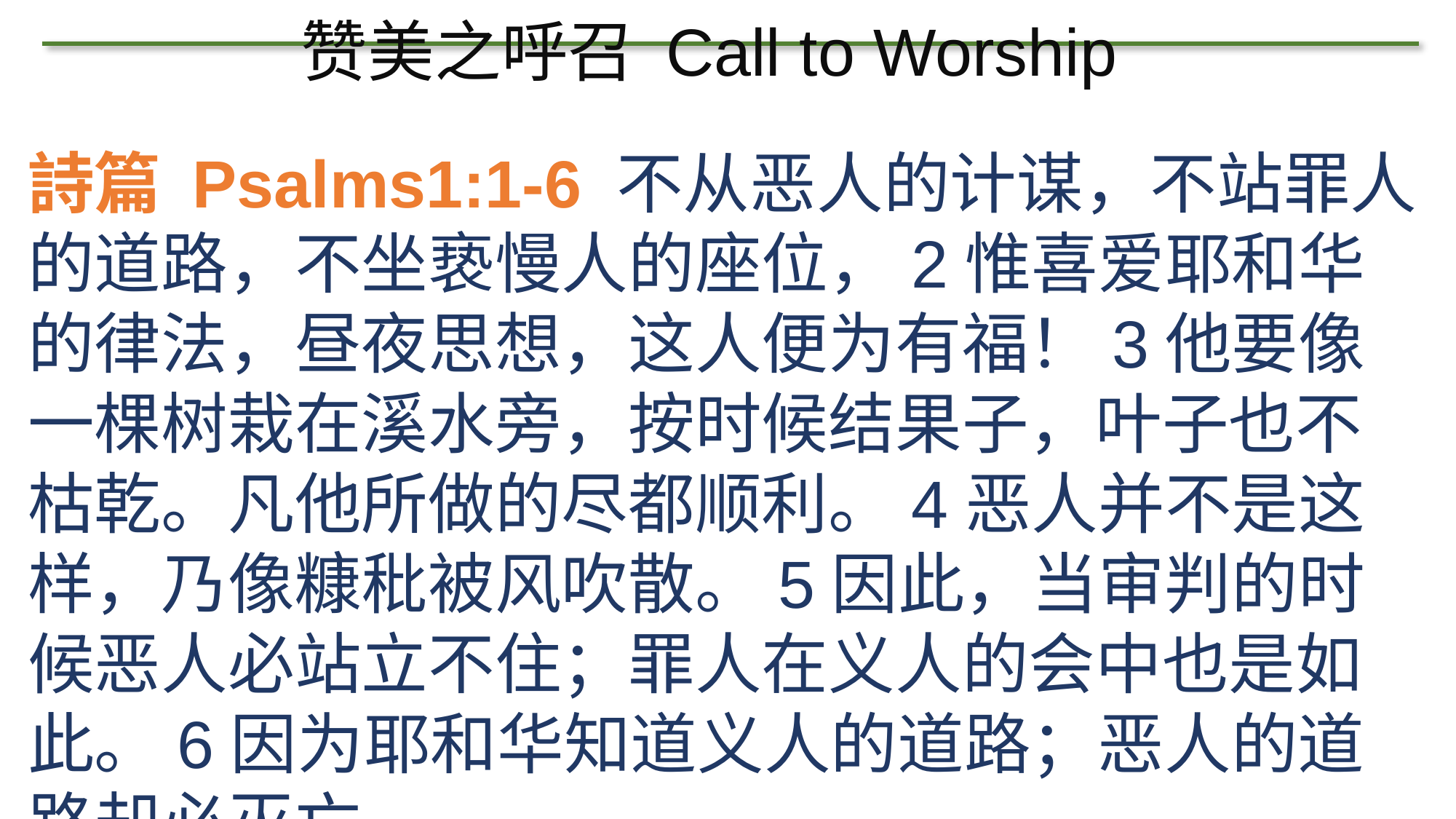

# 赞美之呼召 Call to Worship
詩篇 Psalms1:1-6 不从恶人的计谋，不站罪人的道路，不坐亵慢人的座位，2惟喜爱耶和华的律法，昼夜思想，这人便为有福！3他要像一棵树栽在溪水旁，按时候结果子，叶子也不枯乾。凡他所做的尽都顺利。4恶人并不是这样，乃像糠秕被风吹散。5因此，当审判的时候恶人必站立不住；罪人在义人的会中也是如此。6因为耶和华知道义人的道路；恶人的道路却必灭亡。